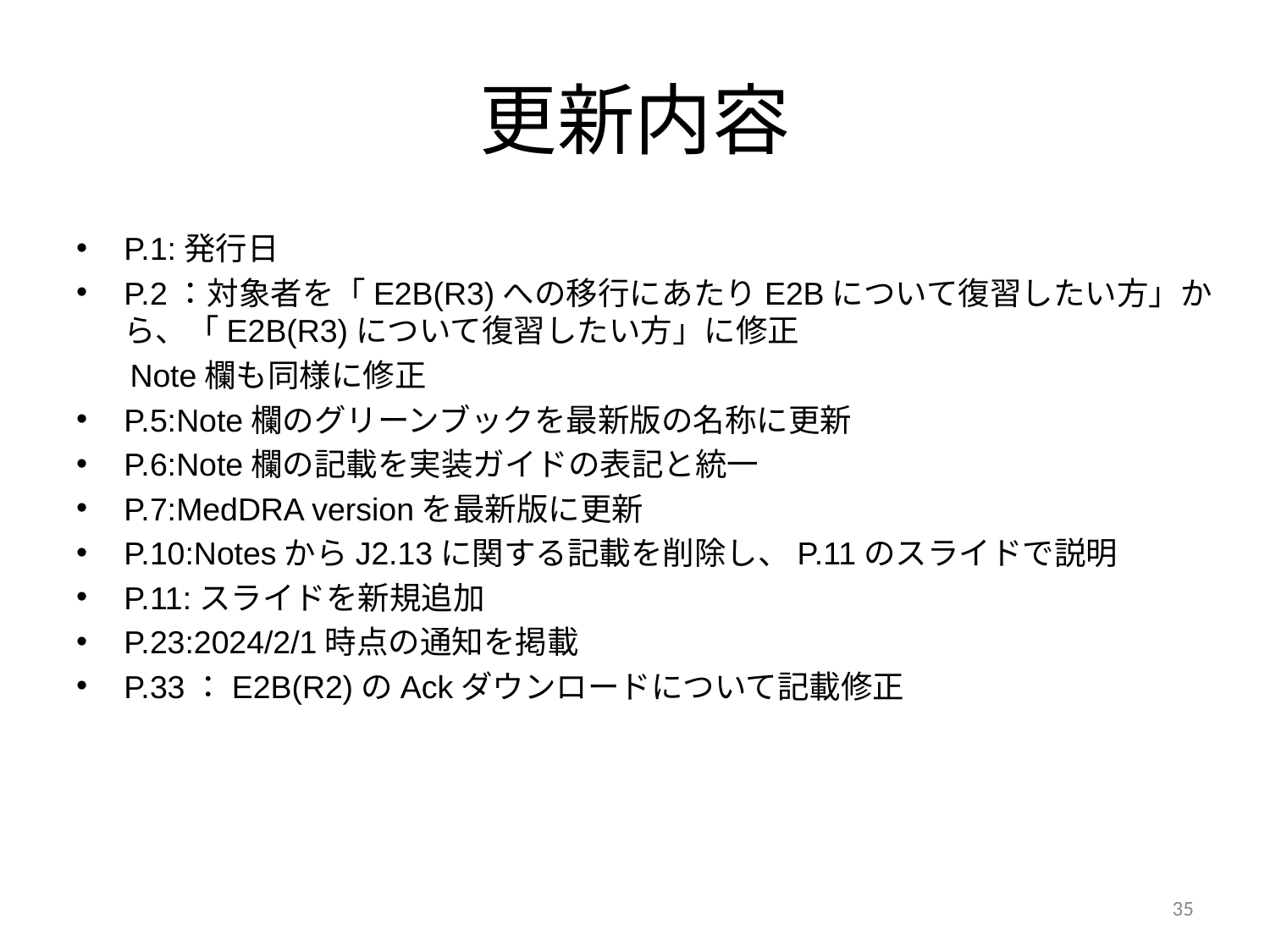

# 更新内容
P.1:発行日
P.2：対象者を「E2B(R3)への移行にあたりE2Bについて復習したい方」から、「E2B(R3)について復習したい方」に修正
　  Note欄も同様に修正
P.5:Note欄のグリーンブックを最新版の名称に更新
P.6:Note欄の記載を実装ガイドの表記と統一
P.7:MedDRA versionを最新版に更新
P.10:NotesからJ2.13に関する記載を削除し、P.11のスライドで説明
P.11:スライドを新規追加
P.23:2024/2/1時点の通知を掲載
P.33：E2B(R2)のAckダウンロードについて記載修正
35